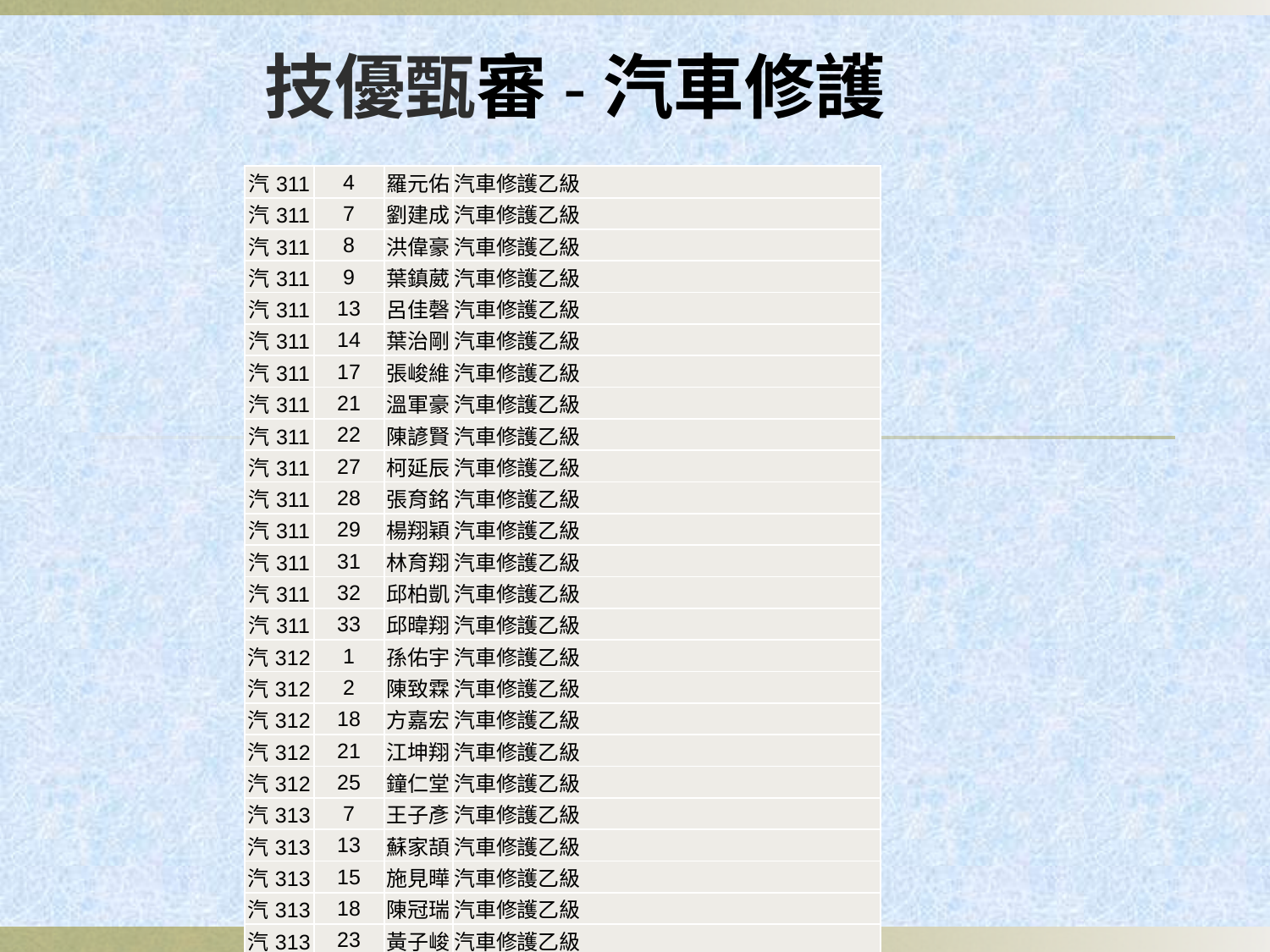

# 技優甄審-汽車修護
| 汽311 | 4 | 羅元佑 | 汽車修護乙級 |
| --- | --- | --- | --- |
| 汽311 | 7 | 劉建成 | 汽車修護乙級 |
| 汽311 | 8 | 洪偉豪 | 汽車修護乙級 |
| 汽311 | 9 | 葉鎮葳 | 汽車修護乙級 |
| 汽311 | 13 | 呂佳磬 | 汽車修護乙級 |
| 汽311 | 14 | 葉治剛 | 汽車修護乙級 |
| 汽311 | 17 | 張峻維 | 汽車修護乙級 |
| 汽311 | 21 | 溫軍豪 | 汽車修護乙級 |
| 汽311 | 22 | 陳諺賢 | 汽車修護乙級 |
| 汽311 | 27 | 柯延辰 | 汽車修護乙級 |
| 汽311 | 28 | 張育銘 | 汽車修護乙級 |
| 汽311 | 29 | 楊翔穎 | 汽車修護乙級 |
| 汽311 | 31 | 林育翔 | 汽車修護乙級 |
| 汽311 | 32 | 邱柏凱 | 汽車修護乙級 |
| 汽311 | 33 | 邱暐翔 | 汽車修護乙級 |
| 汽312 | 1 | 孫佑宇 | 汽車修護乙級 |
| 汽312 | 2 | 陳致霖 | 汽車修護乙級 |
| 汽312 | 18 | 方嘉宏 | 汽車修護乙級 |
| 汽312 | 21 | 江坤翔 | 汽車修護乙級 |
| 汽312 | 25 | 鐘仁堂 | 汽車修護乙級 |
| 汽313 | 7 | 王子彥 | 汽車修護乙級 |
| 汽313 | 13 | 蘇家頡 | 汽車修護乙級 |
| 汽313 | 15 | 施見曄 | 汽車修護乙級 |
| 汽313 | 18 | 陳冠瑞 | 汽車修護乙級 |
| 汽313 | 23 | 黃子峻 | 汽車修護乙級 |
| 汽313 | 27 | 許竣璸 | 汽車修護乙級 |
| 汽313 | 29 | 洪峻逸 | 汽車修護乙級 |
| 汽313 | 30 | 黃稙襲 | 汽車修護乙級 |